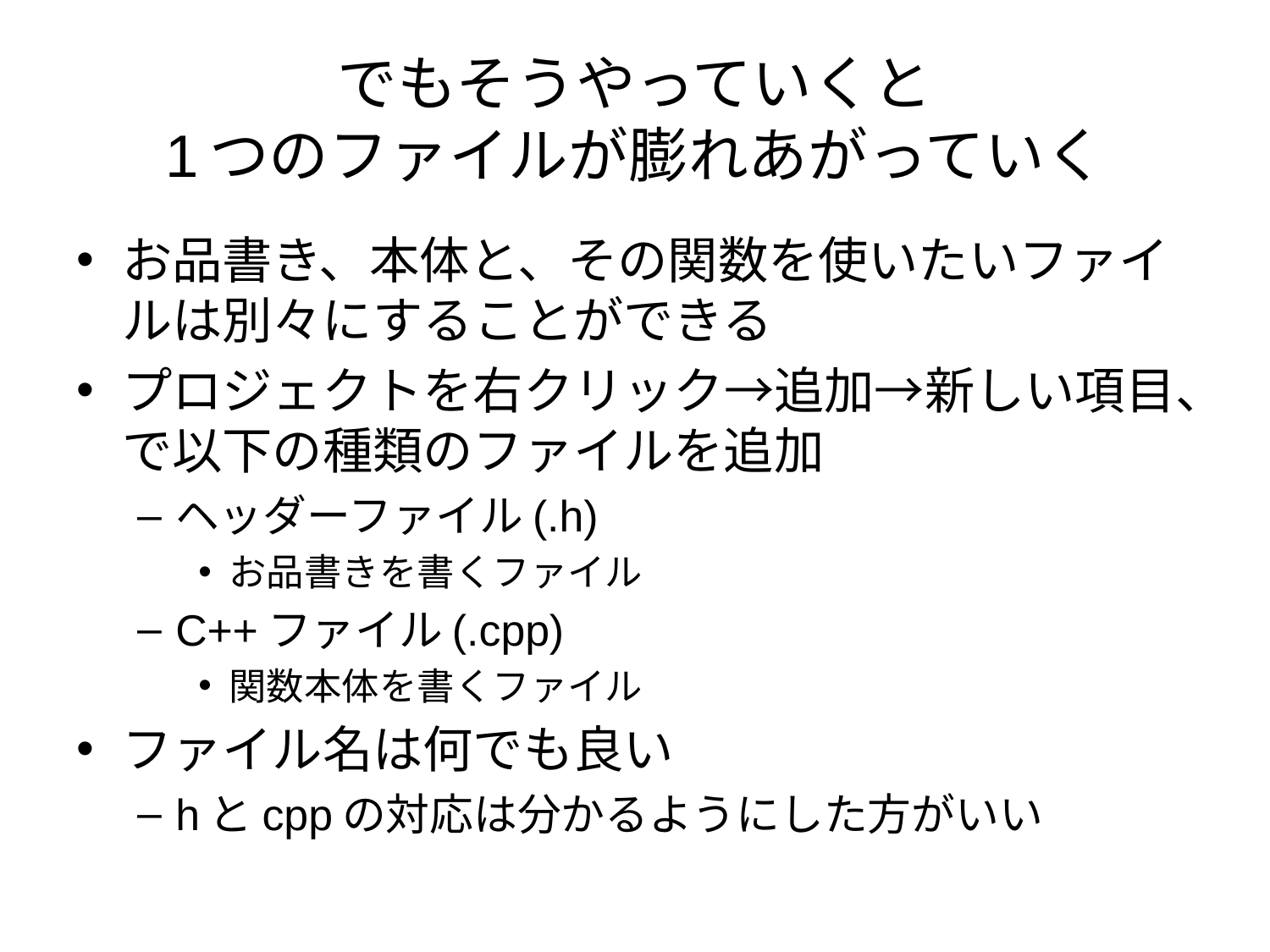

# でもそうやっていくと 1つのファイルが膨れあがっていく
お品書き、本体と、その関数を使いたいファイルは別々にすることができる
プロジェクトを右クリック→追加→新しい項目、で以下の種類のファイルを追加
ヘッダーファイル(.h)
お品書きを書くファイル
C++ファイル(.cpp)
関数本体を書くファイル
ファイル名は何でも良い
hとcppの対応は分かるようにした方がいい